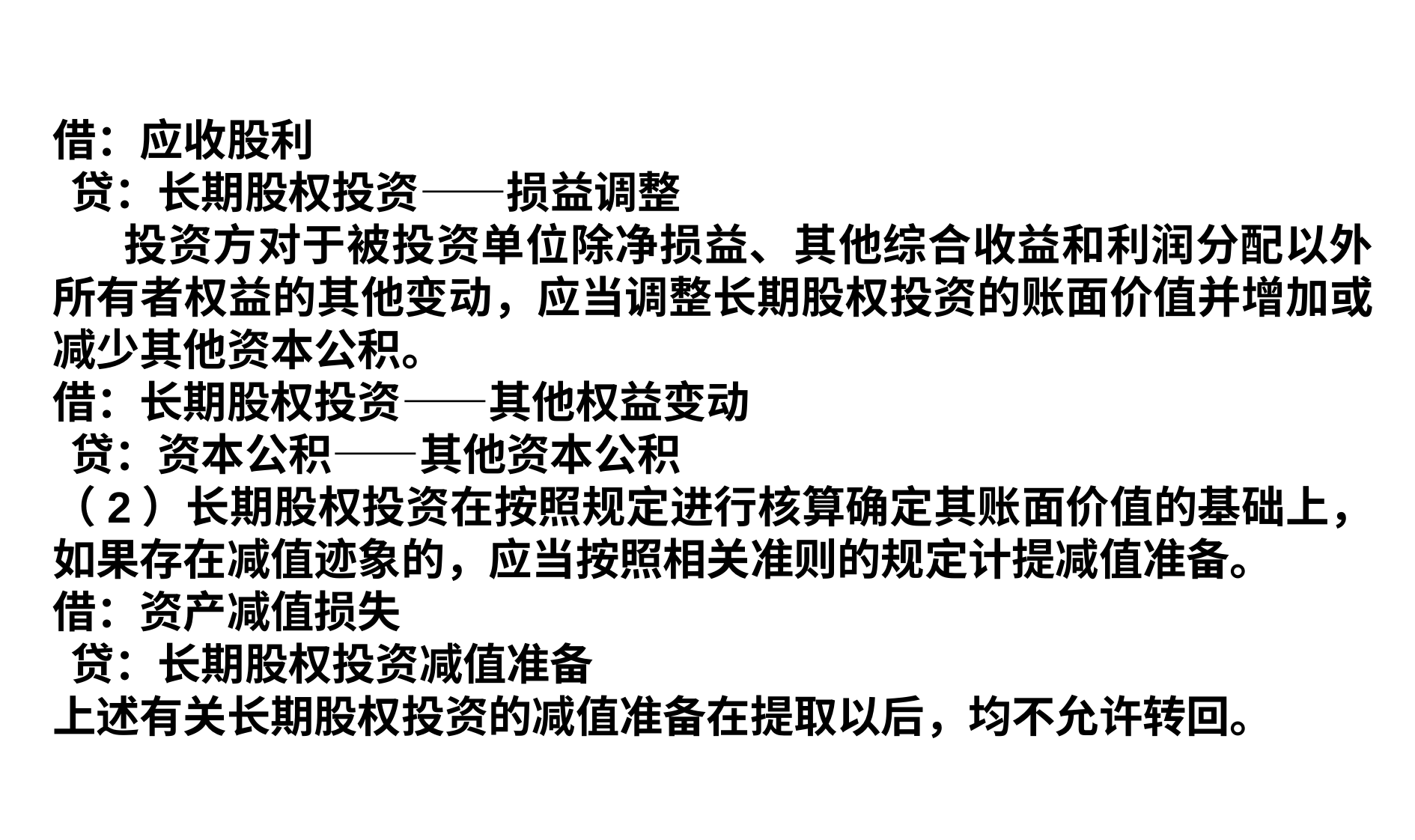

借：应收股利
贷：长期股权投资——损益调整
投资方对于被投资单位除净损益、其他综合收益和利润分配以外所有者权益的其他变动，应当调整长期股权投资的账面价值并增加或减少其他资本公积。
借：长期股权投资——其他权益变动
贷：资本公积——其他资本公积
（2）长期股权投资在按照规定进行核算确定其账面价值的基础上，如果存在减值迹象的，应当按照相关准则的规定计提减值准备。
借：资产减值损失
贷：长期股权投资减值准备
上述有关长期股权投资的减值准备在提取以后，均不允许转回。